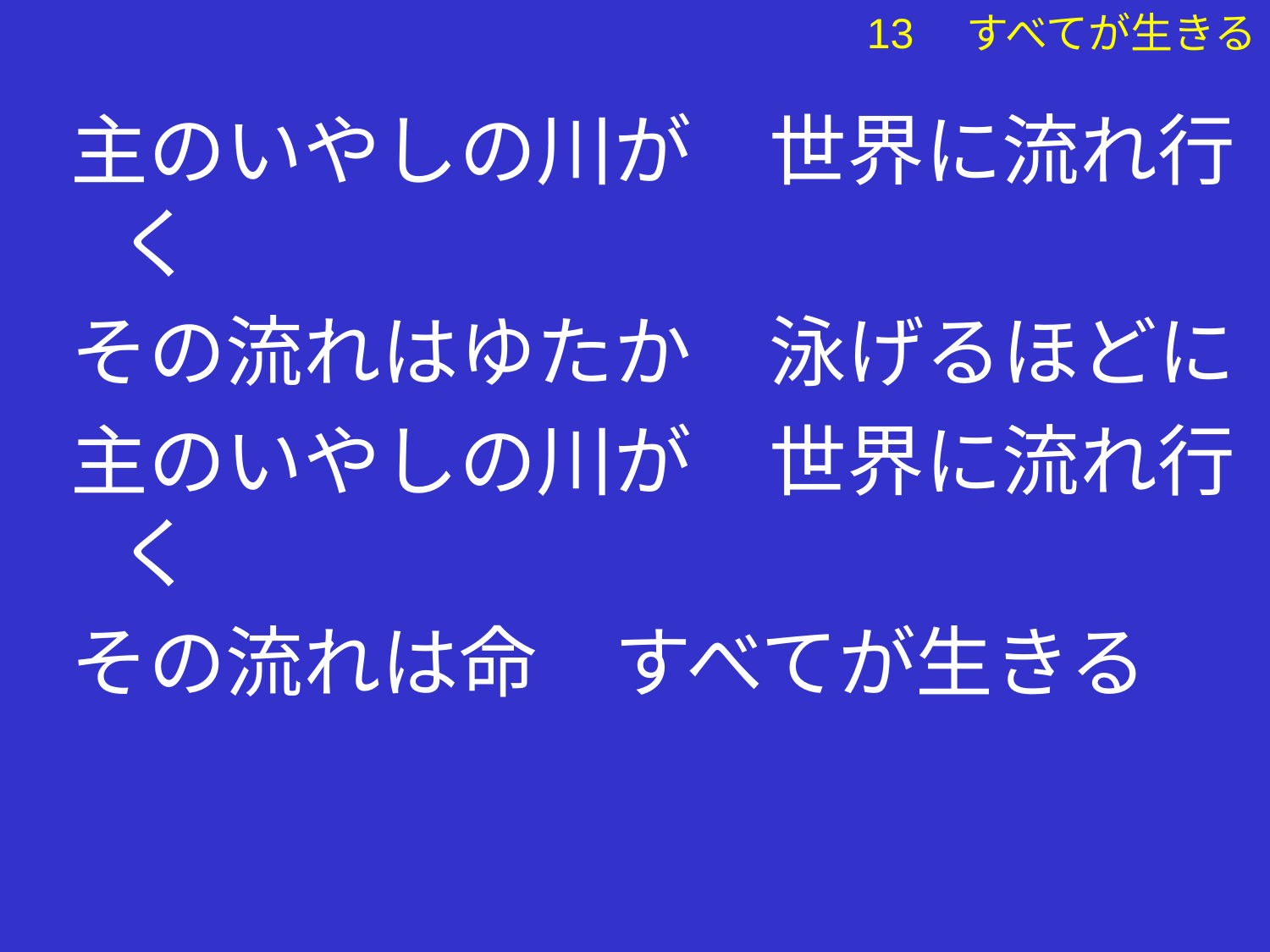

主のいやしの川が　世界に流れ行く
その流れはゆたか　泳げるほどに
主のいやしの川が　世界に流れ行く
その流れは命　すべてが生きる

# 13　すべてが生きる